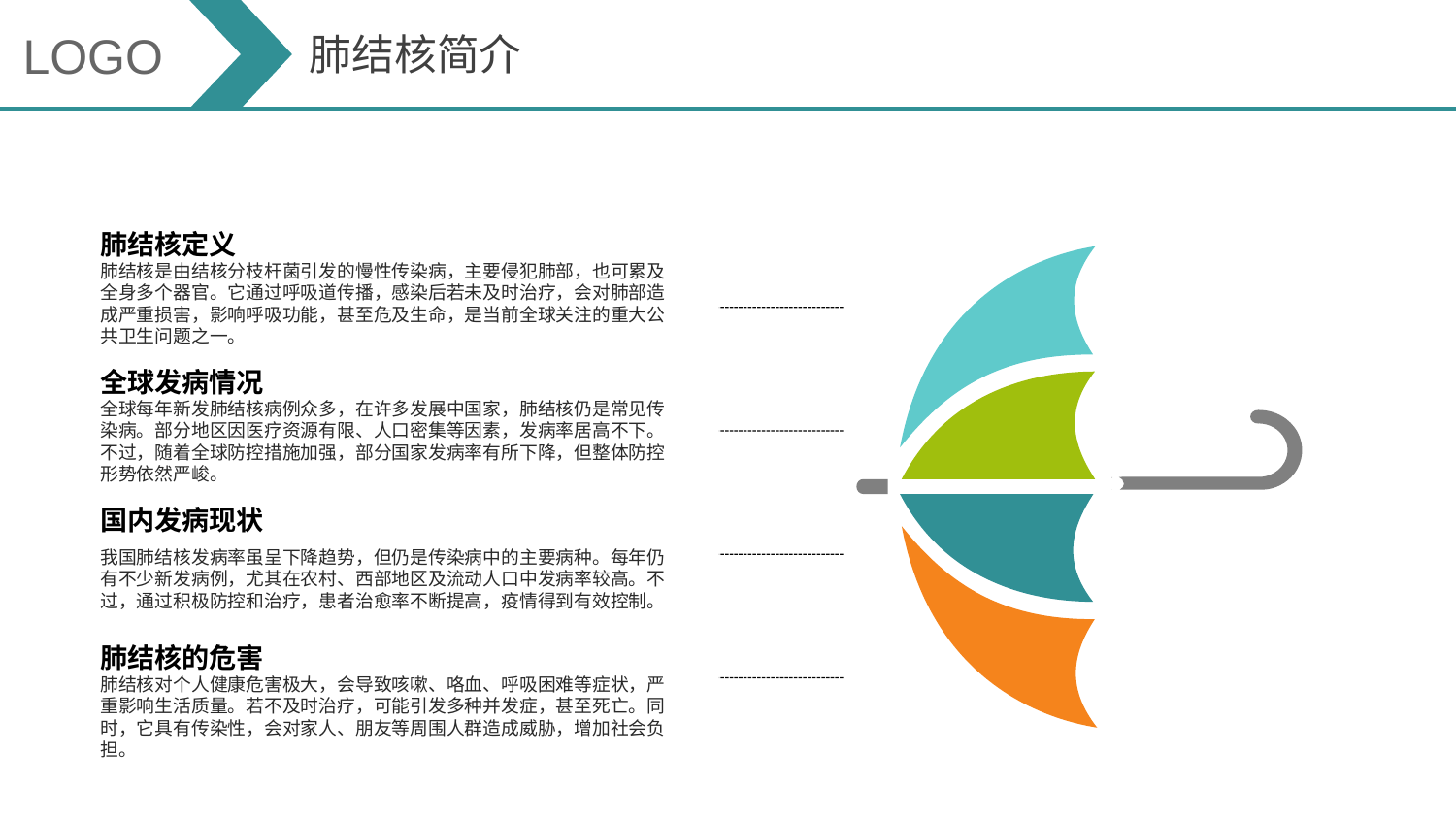

LOGO

肺结核简介

肺结核定义

肺结核是由结核分枝杆菌引发的慢性传染病，主要侵犯肺部，也可累及全身多个器官。它通过呼吸道传播，感染后若未及时治疗，会对肺部造成严重损害，影响呼吸功能，甚至危及生命，是当前全球关注的重大公共卫生问题之一。

全球发病情况

全球每年新发肺结核病例众多，在许多发展中国家，肺结核仍是常见传染病。部分地区因医疗资源有限、人口密集等因素，发病率居高不下。不过，随着全球防控措施加强，部分国家发病率有所下降，但整体防控形势依然严峻。

国内发病现状

我国肺结核发病率虽呈下降趋势，但仍是传染病中的主要病种。每年仍有不少新发病例，尤其在农村、西部地区及流动人口中发病率较高。不过，通过积极防控和治疗，患者治愈率不断提高，疫情得到有效控制。

肺结核的危害

肺结核对个人健康危害极大，会导致咳嗽、咯血、呼吸困难等症状，严重影响生活质量。若不及时治疗，可能引发多种并发症，甚至死亡。同时，它具有传染性，会对家人、朋友等周围人群造成威胁，增加社会负担。